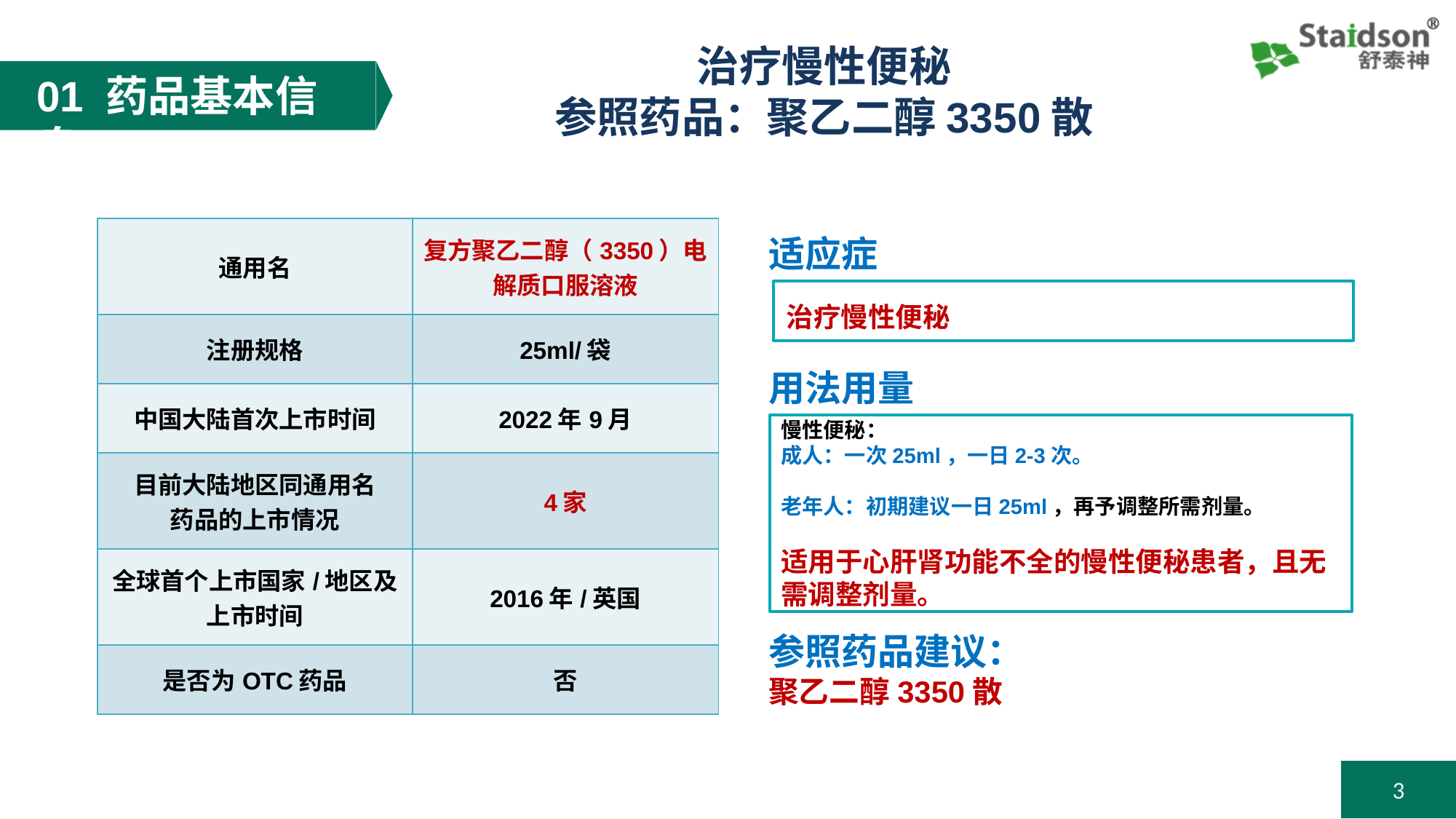

治疗慢性便秘
参照药品：聚乙二醇3350散
01 药品基本信息
| 通用名 | 复方聚乙二醇（3350）电解质口服溶液 |
| --- | --- |
| 注册规格 | 25ml/袋 |
| 中国大陆首次上市时间 | 2022年9月 |
| 目前大陆地区同通用名 药品的上市情况 | 4家 |
| 全球首个上市国家/地区及上市时间 | 2016年/英国 |
| 是否为OTC药品 | 否 |
适应症
用法用量

治疗慢性便秘

慢性便秘：
成人：一次25ml，一日2-3次。

老年人：初期建议一日25ml，再予调整所需剂量。

适用于心肝肾功能不全的慢性便秘患者，且无需调整剂量。

参照药品建议：
聚乙二醇3350散